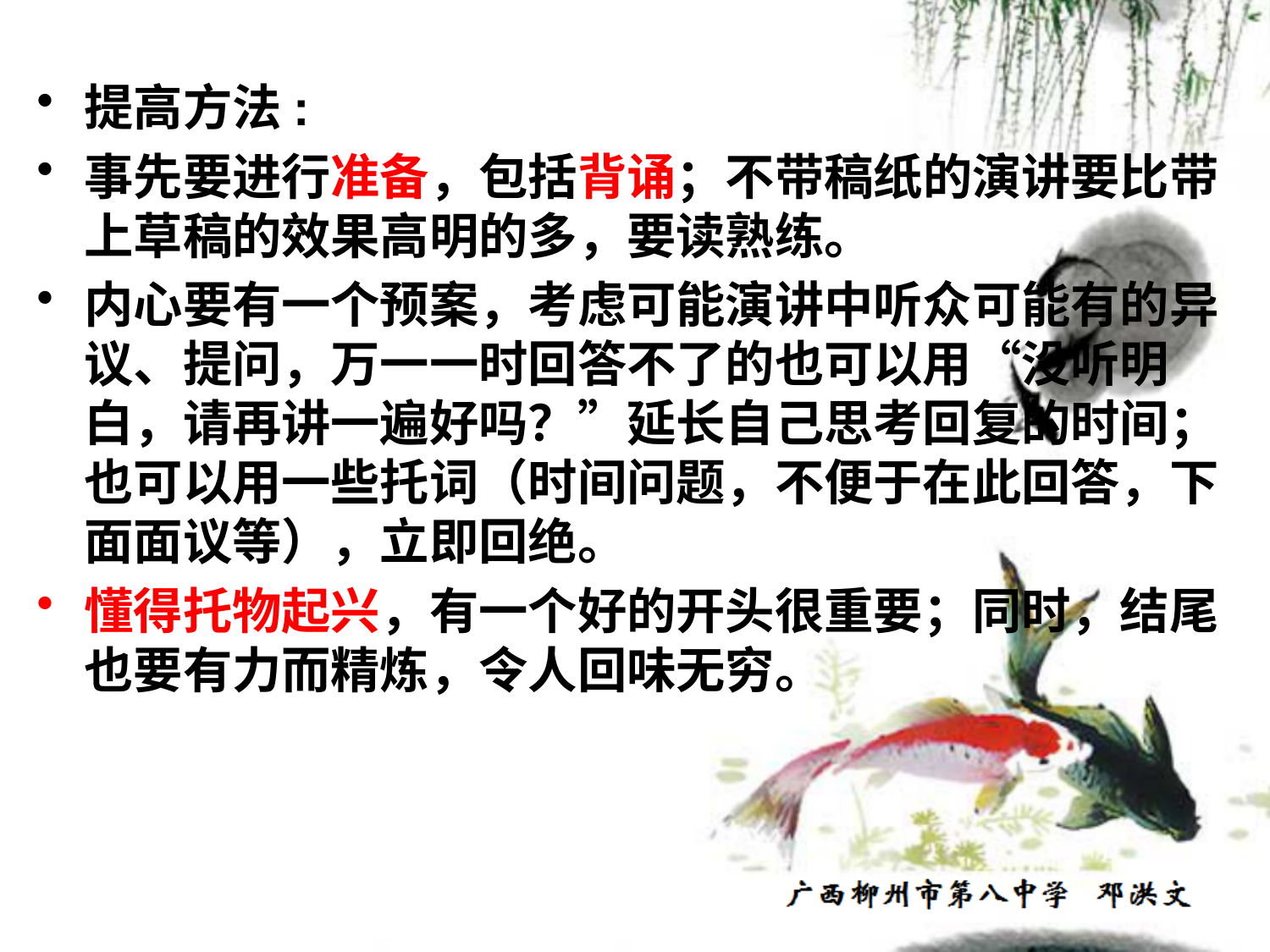

提高方法:
事先要进行准备，包括背诵；不带稿纸的演讲要比带上草稿的效果高明的多，要读熟练。
内心要有一个预案，考虑可能演讲中听众可能有的异议、提问，万一一时回答不了的也可以用“没听明白，请再讲一遍好吗？”延长自己思考回复的时间；也可以用一些托词（时间问题，不便于在此回答，下面面议等），立即回绝。
懂得托物起兴，有一个好的开头很重要；同时，结尾也要有力而精炼，令人回味无穷。